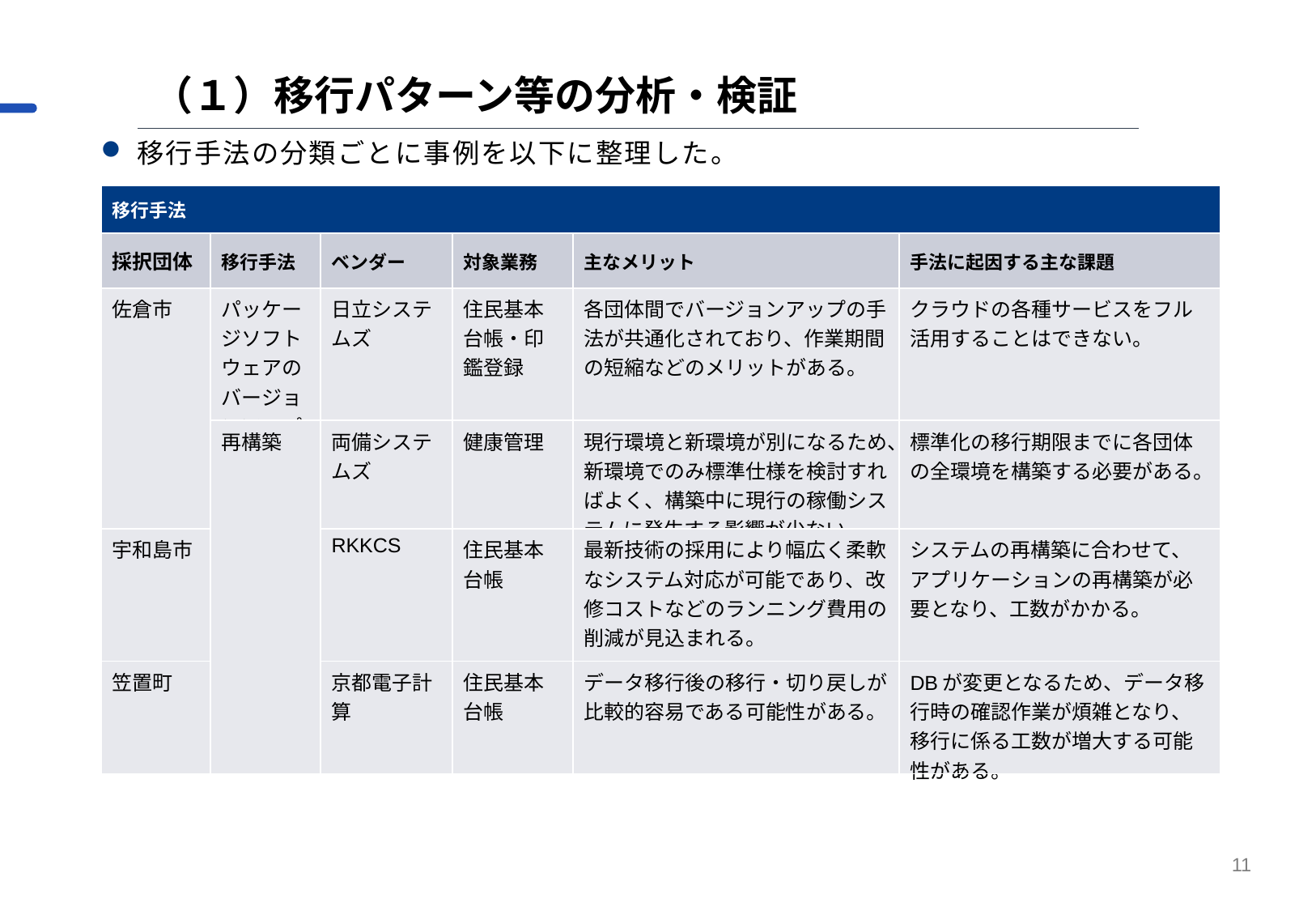

（１）移行パターン等の分析・検証
移行手法の分類ごとに事例を以下に整理した。
| 移行手法 |  |  |  |  |  |
| --- | --- | --- | --- | --- | --- |
| 採択団体 | 移行手法 | ベンダー | 対象業務 | 主なメリット | 手法に起因する主な課題 |
| 佐倉市 | パッケージソフトウェアのバージョンアップ | 日立システムズ | 住民基本台帳・印鑑登録 | 各団体間でバージョンアップの手法が共通化されており、作業期間の短縮などのメリットがある。 | クラウドの各種サービスをフル活用することはできない。 |
| B町 | 再構築 | 両備システムズ | 健康管理 | 現行環境と新環境が別になるため、新環境でのみ標準仕様を検討すればよく、構築中に現行の稼働システムに発生する影響が少ない。 | 標準化の移行期限までに各団体の全環境を構築する必要がある。 |
| 宇和島市 |  | RKKCS | 住民基本台帳 | 最新技術の採用により幅広く柔軟なシステム対応が可能であり、改修コストなどのランニング費用の削減が見込まれる。 | システムの再構築に合わせて、アプリケーションの再構築が必要となり、工数がかかる。 |
| 笠置町 |  | 京都電子計算 | 住民基本台帳 | データ移行後の移行・切り戻しが比較的容易である可能性がある。 | DBが変更となるため、データ移行時の確認作業が煩雑となり、移行に係る工数が増大する可能性がある。 |
11